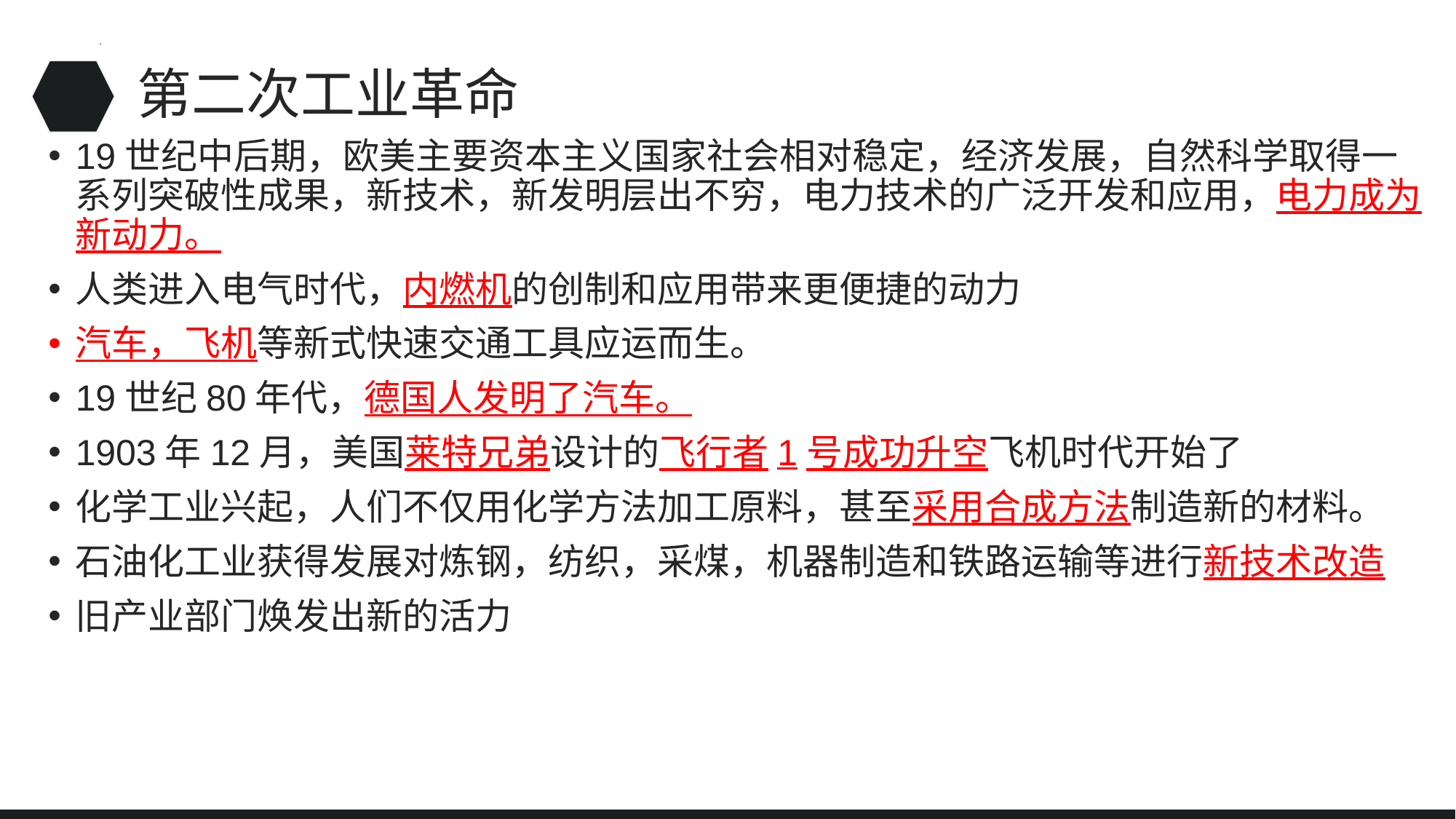

# 第二次工业革命
19世纪中后期，欧美主要资本主义国家社会相对稳定，经济发展，自然科学取得一系列突破性成果，新技术，新发明层出不穷，电力技术的广泛开发和应用，电力成为新动力。
人类进入电气时代，内燃机的创制和应用带来更便捷的动力
汽车，飞机等新式快速交通工具应运而生。
19世纪80年代，德国人发明了汽车。
1903年12月，美国莱特兄弟设计的飞行者1号成功升空飞机时代开始了
化学工业兴起，人们不仅用化学方法加工原料，甚至采用合成方法制造新的材料。
石油化工业获得发展对炼钢，纺织，采煤，机器制造和铁路运输等进行新技术改造
旧产业部门焕发出新的活力